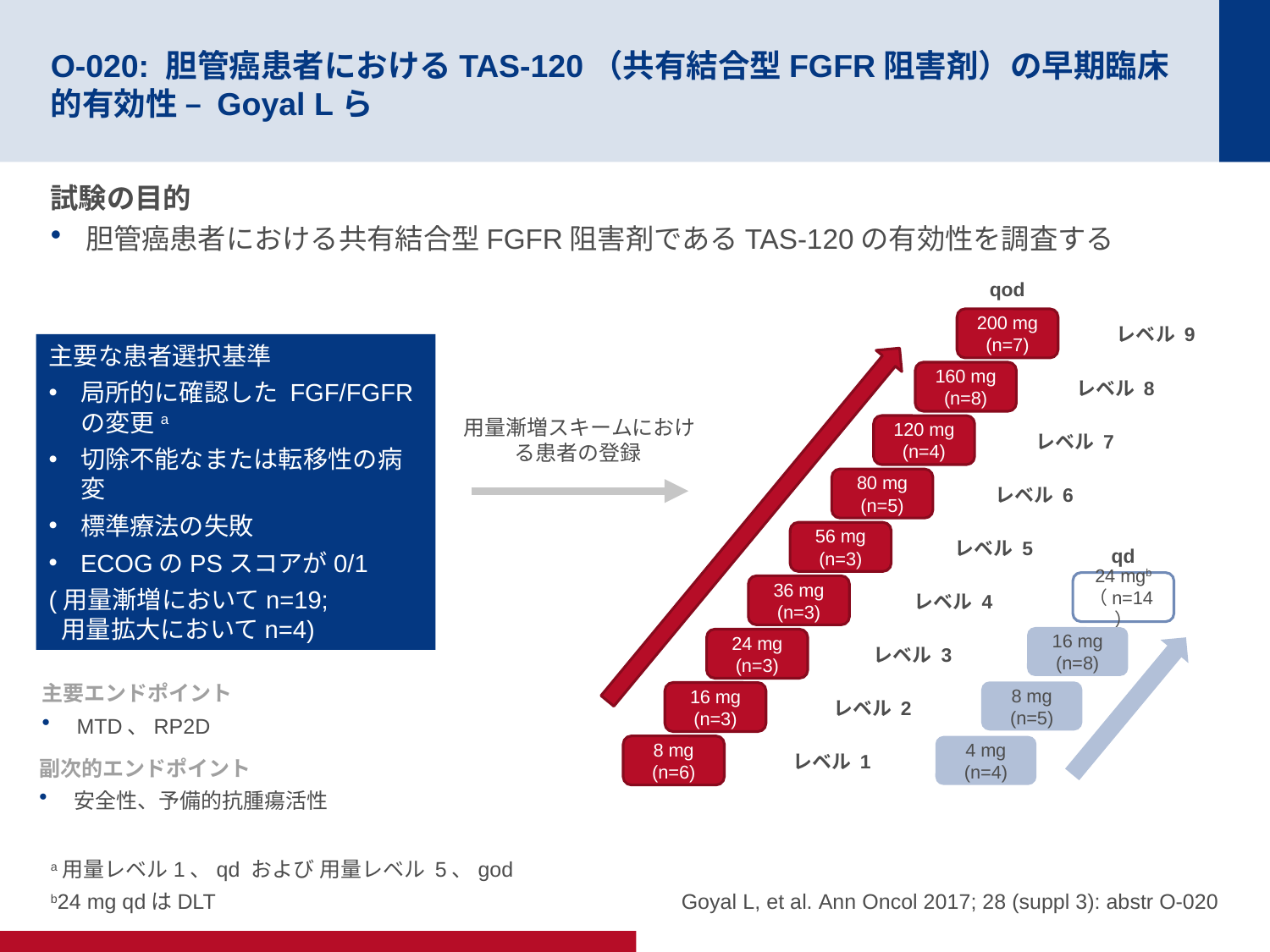

# O-020: 胆管癌患者におけるTAS-120（共有結合型FGFR阻害剤）の早期臨床的有効性 – Goyal Lら
試験の目的
胆管癌患者における共有結合型FGFR阻害剤であるTAS-120の有効性を調査する
qod
200 mg
(n=7)
レベル 9
160 mg
(n=8)
レベル 8
120 mg
(n=4)
レベル 7
80 mg
(n=5)
レベル 6

56 mg
(n=3)
レベル 5
qd
24 mgb
（n=14）
36 mg
(n=3)
レベル 4
16 mg
(n=8)
24 mg
(n=3)
レベル 3
8 mg
(n=5)
16 mg
(n=3)
レベル 2

4 mg
(n=4)
8 mg
(n=6)
レベル 1

主要な患者選択基準
局所的に確認した FGF/FGFRの変更a
切除不能なまたは転移性の病変
標準療法の失敗
ECOGのPSスコアが0/1
(用量漸増においてn=19;
 用量拡大においてn=4)
用量漸増スキームにおける患者の登録
主要エンドポイント
MTD、RP2D

副次的エンドポイント
安全性、予備的抗腫瘍活性
a用量レベル1、qd および 用量レベル 5、god
b24 mg qdはDLT
Goyal L, et al. Ann Oncol 2017; 28 (suppl 3): abstr O-020